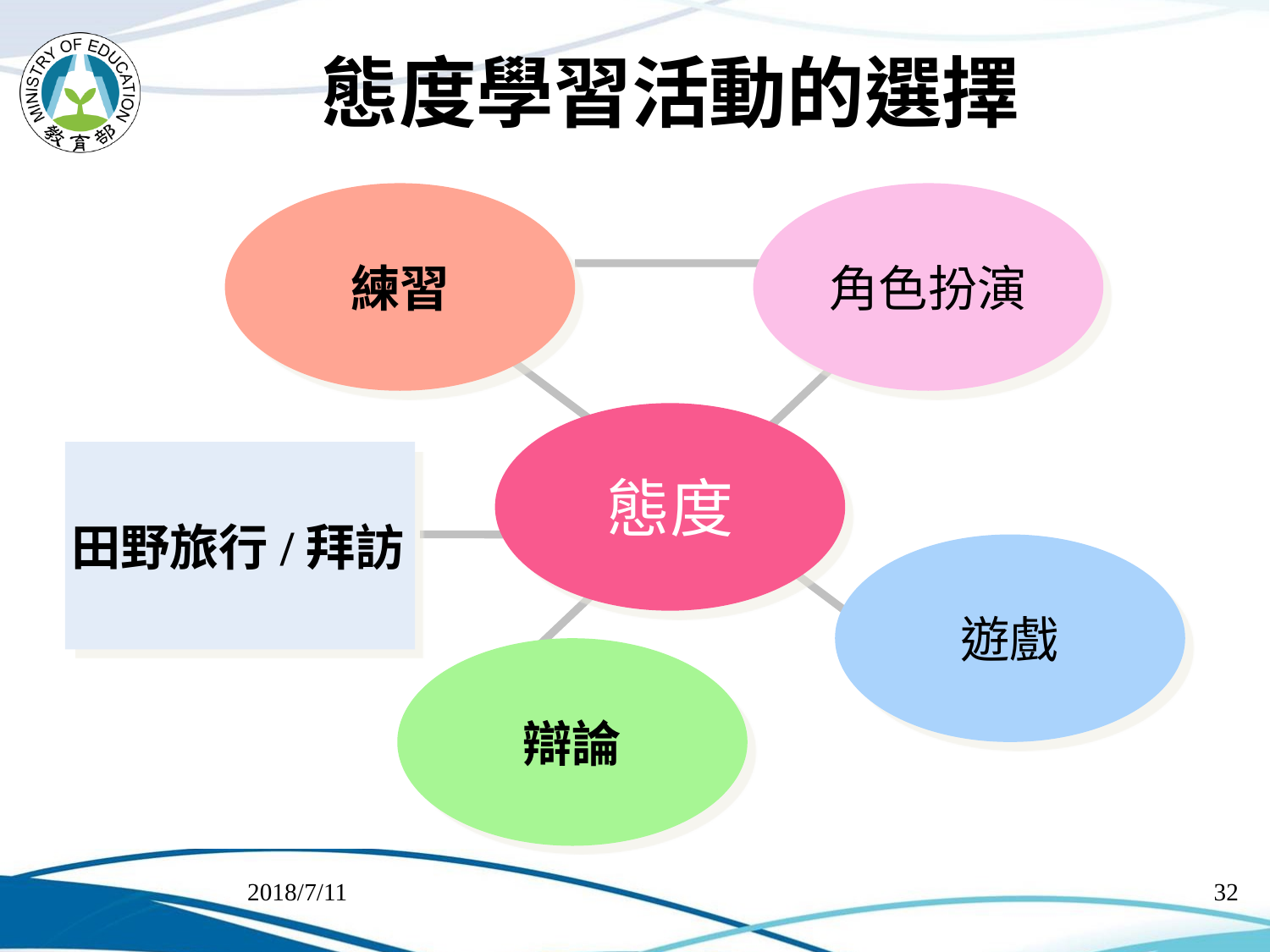

# 態度學習活動的選擇
練習
角色扮演

態度

遊戲
辯論

田野旅行/拜訪

2018/7/11
32